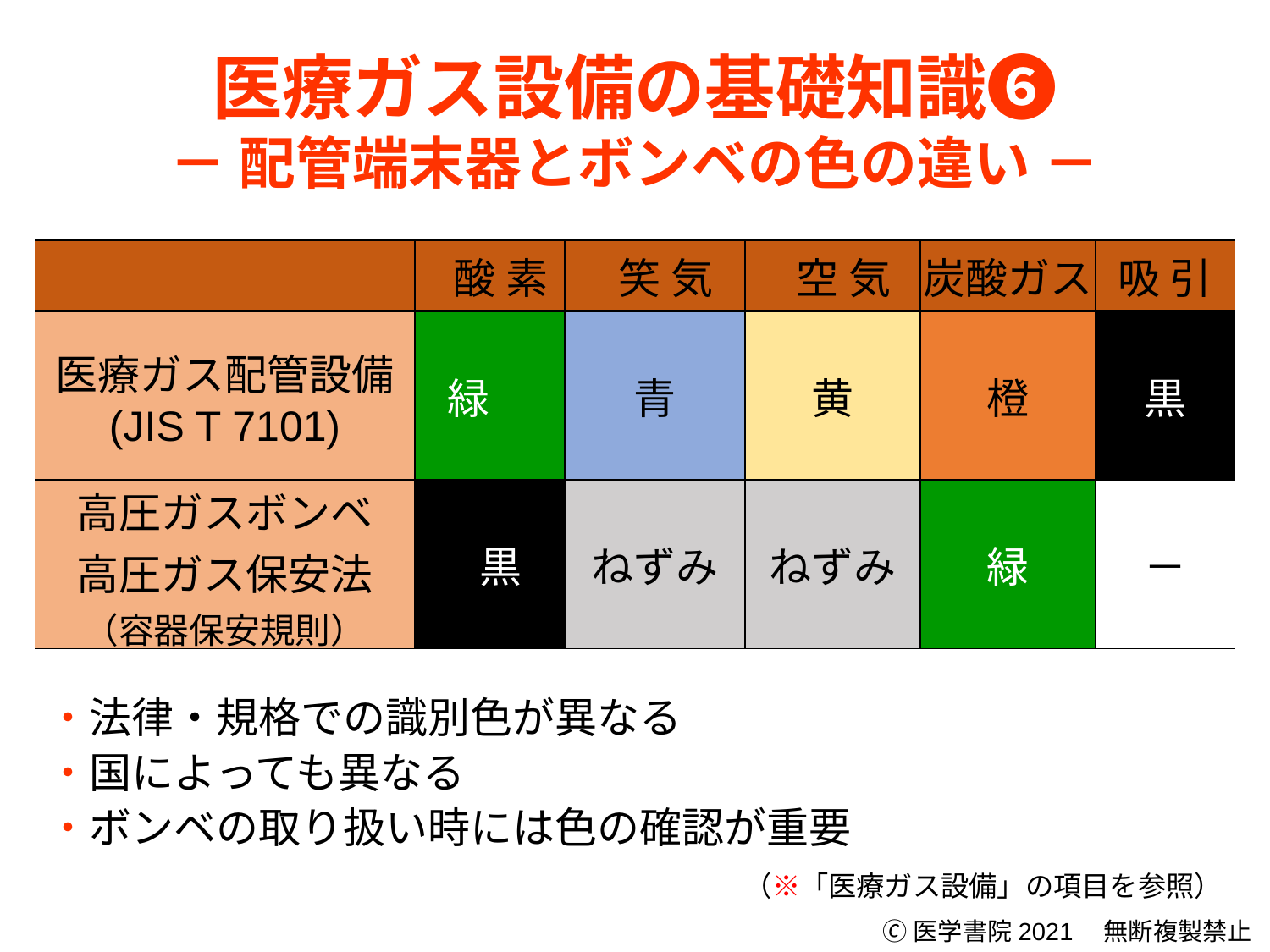

医療ガス設備の基礎知識❻
－ 配管端末器とボンベの色の違い －
|  | 酸 素 | 笑 気 | 空 気 | 炭酸ガス | 吸 引 |
| --- | --- | --- | --- | --- | --- |
| 医療ガス配管設備 (JIS T 7101) | 緑 | 青 | 黄 | 橙 | 黒 |
| 高圧ガスボンベ 高圧ガス保安法 （容器保安規則） | 黒 | ねずみ | ねずみ | 緑 | － |
・法律・規格での識別色が異なる
・国によっても異なる
・ボンベの取り扱い時には色の確認が重要
（※「医療ガス設備」の項目を参照）
🄫医学書院2021　無断複製禁止